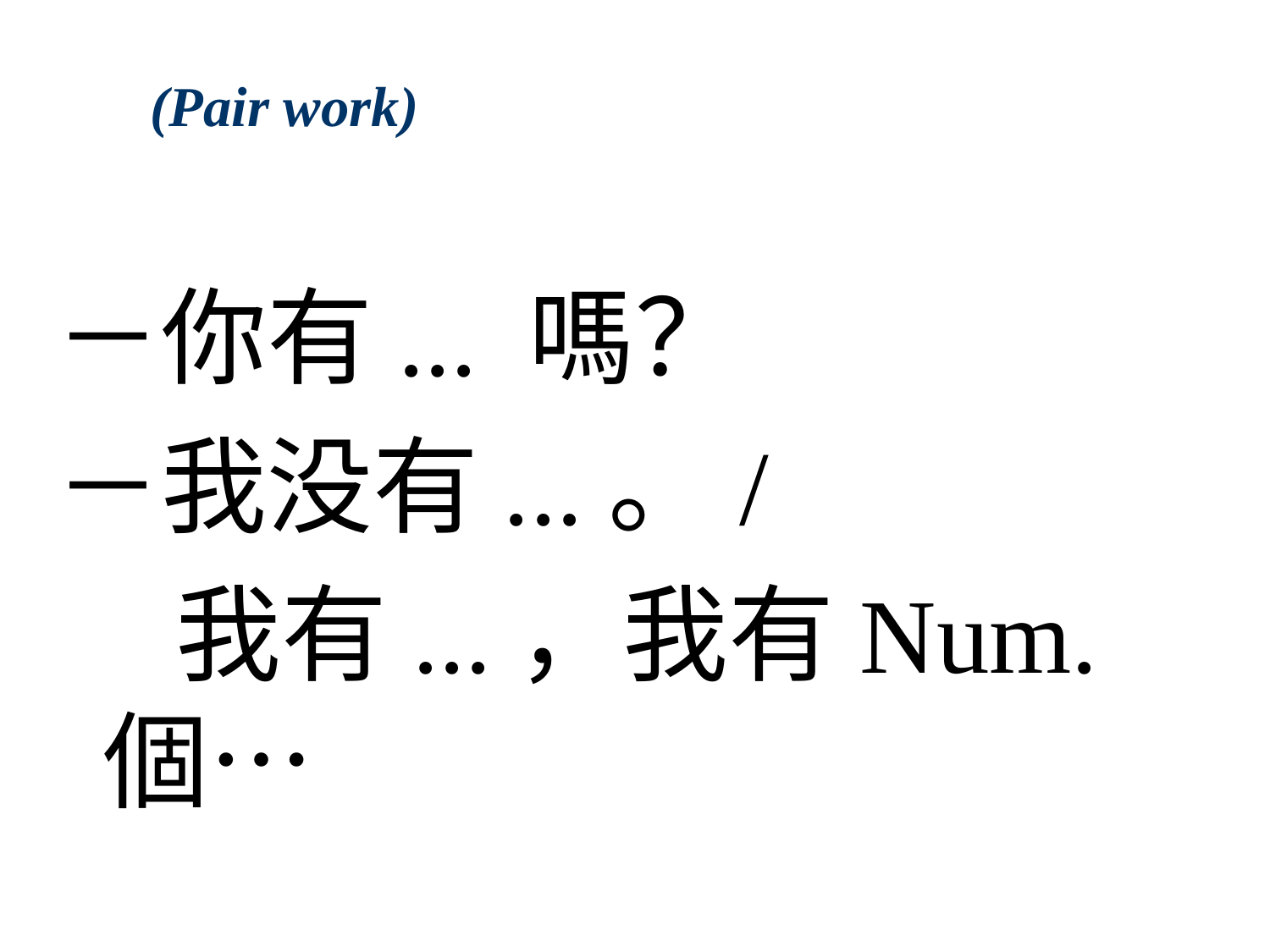

# (Pair work)
－你有... 嗎？
－我没有...。/
    我有...，我有Num.個…